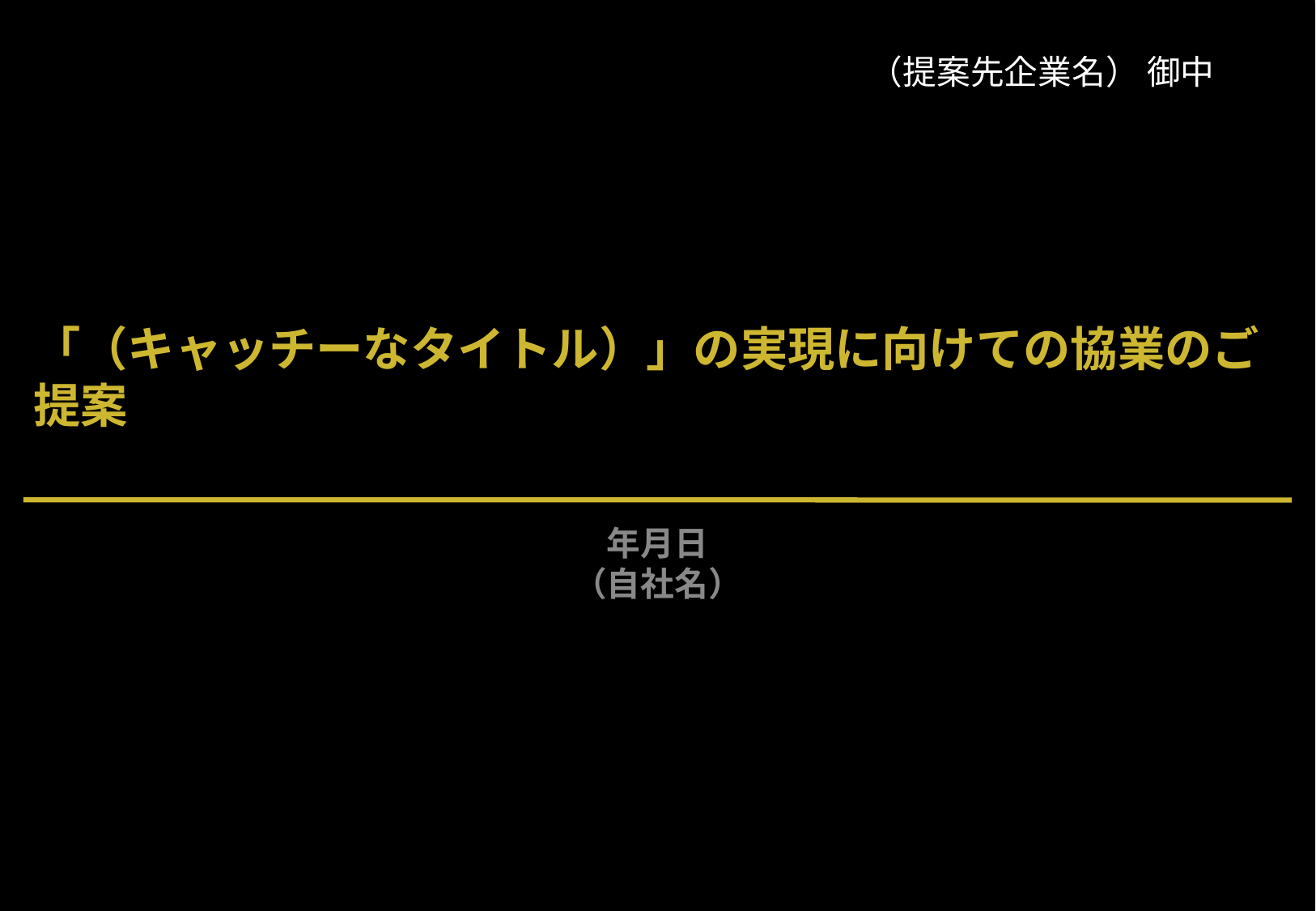

（提案先企業名） 御中
# 「（キャッチーなタイトル）」の実現に向けての協業のご提案
年月日
（自社名）